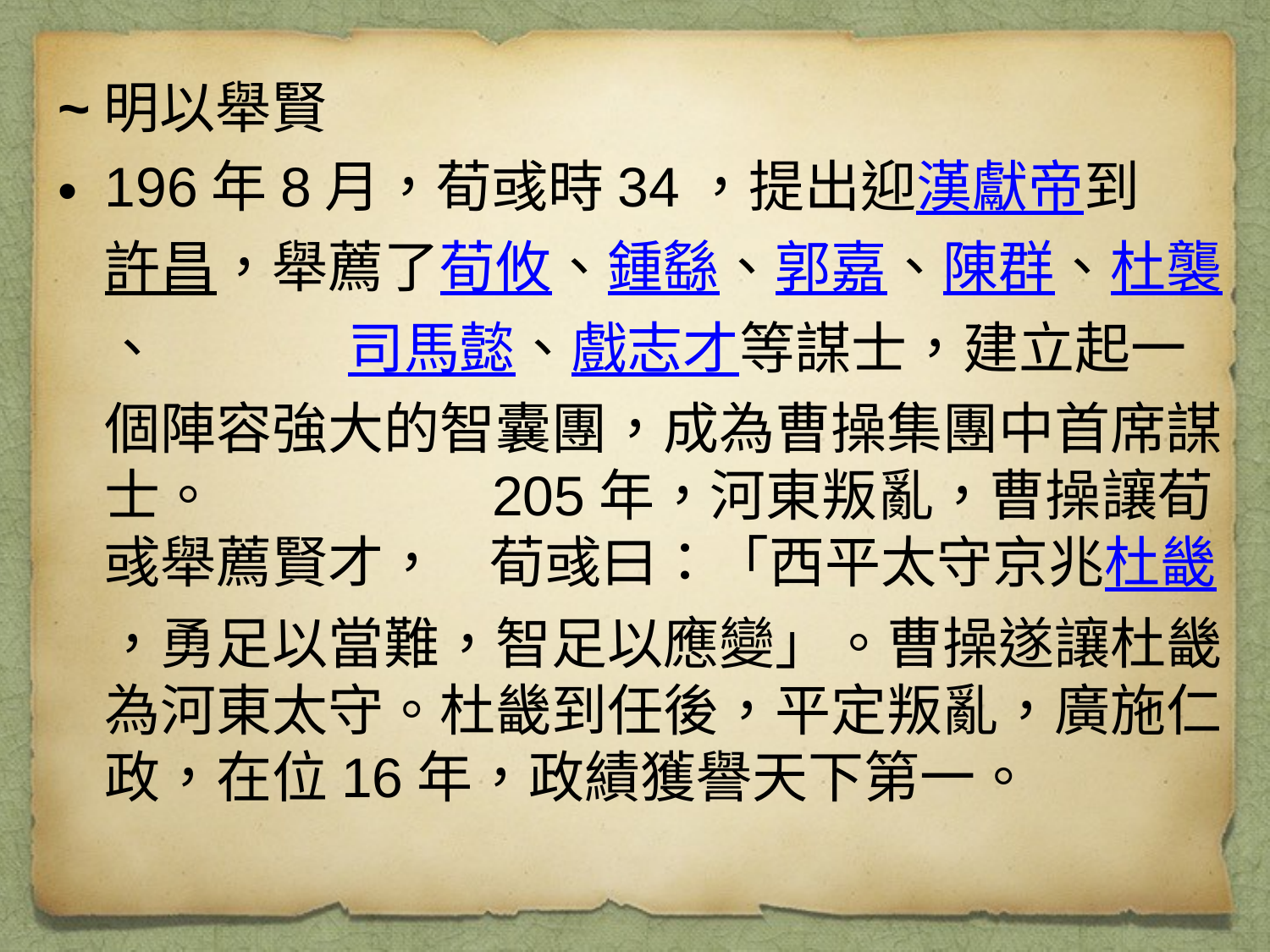

#
~明以舉賢
196年8月，荀彧時34，提出迎漢獻帝到許昌，舉薦了荀攸、鍾繇、郭嘉、陳群、杜襲、               司馬懿、戲志才等謀士，建立起一個陣容強大的智囊團，成為曹操集團中首席謀士。                     205年，河東叛亂，曹操讓荀彧舉薦賢才，    荀彧曰：「西平太守京兆杜畿，勇足以當難，智足以應變」。曹操遂讓杜畿為河東太守。杜畿到任後，平定叛亂，廣施仁政，在位16年，政績獲譽天下第一。